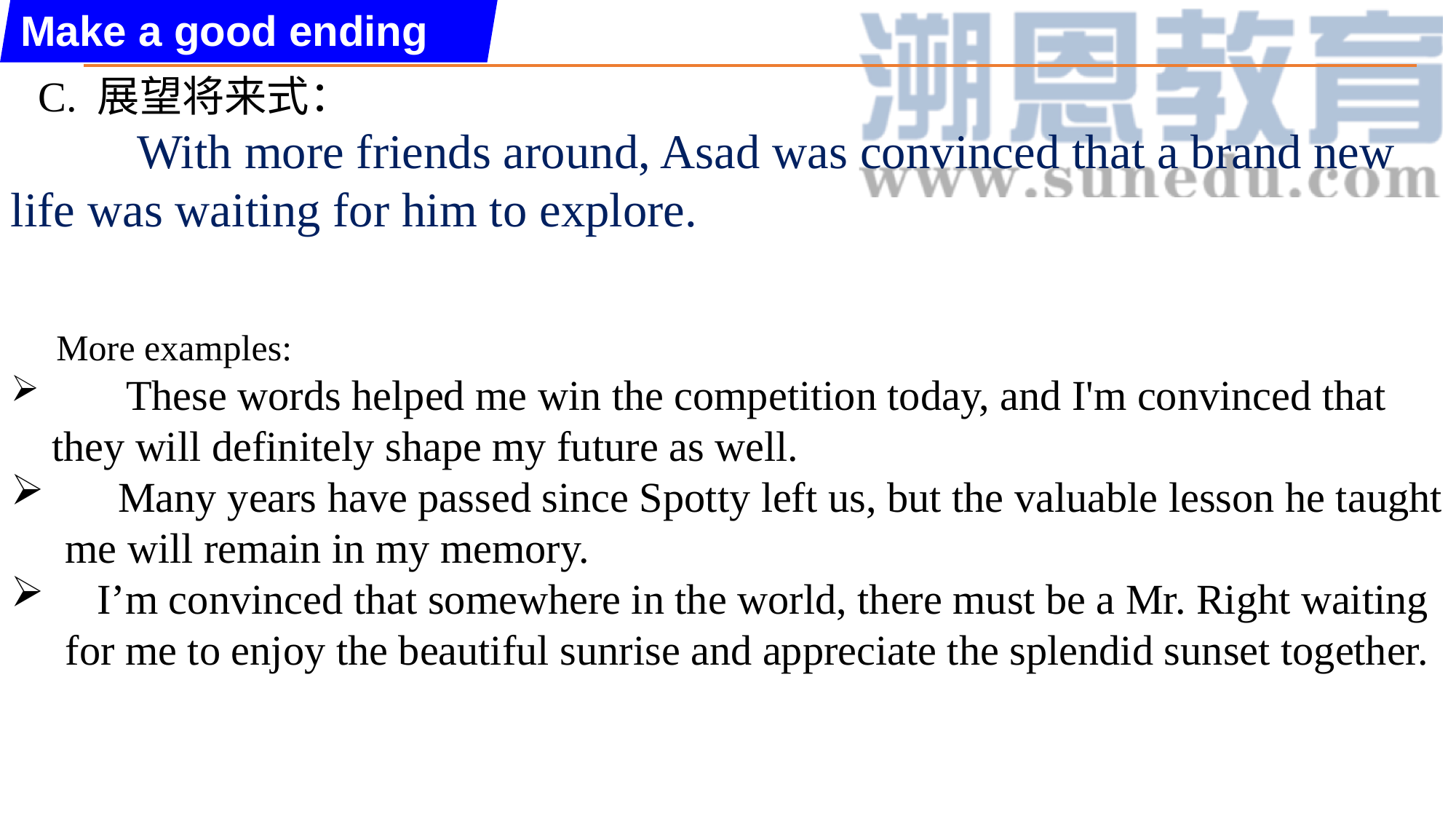

Make a good ending
   C. 展望将来式：
            With more friends around, Asad was convinced that a brand new life was waiting for him to explore.

     More examples:
        These words helped me win the competition today, and I'm convinced that they will definitely shape my future as well.
     Many years have passed since Spotty left us, but the valuable lesson he taught me will remain in my memory.
   I’m convinced that somewhere in the world, there must be a Mr. Right waiting for me to enjoy the beautiful sunrise and appreciate the splendid sunset together.